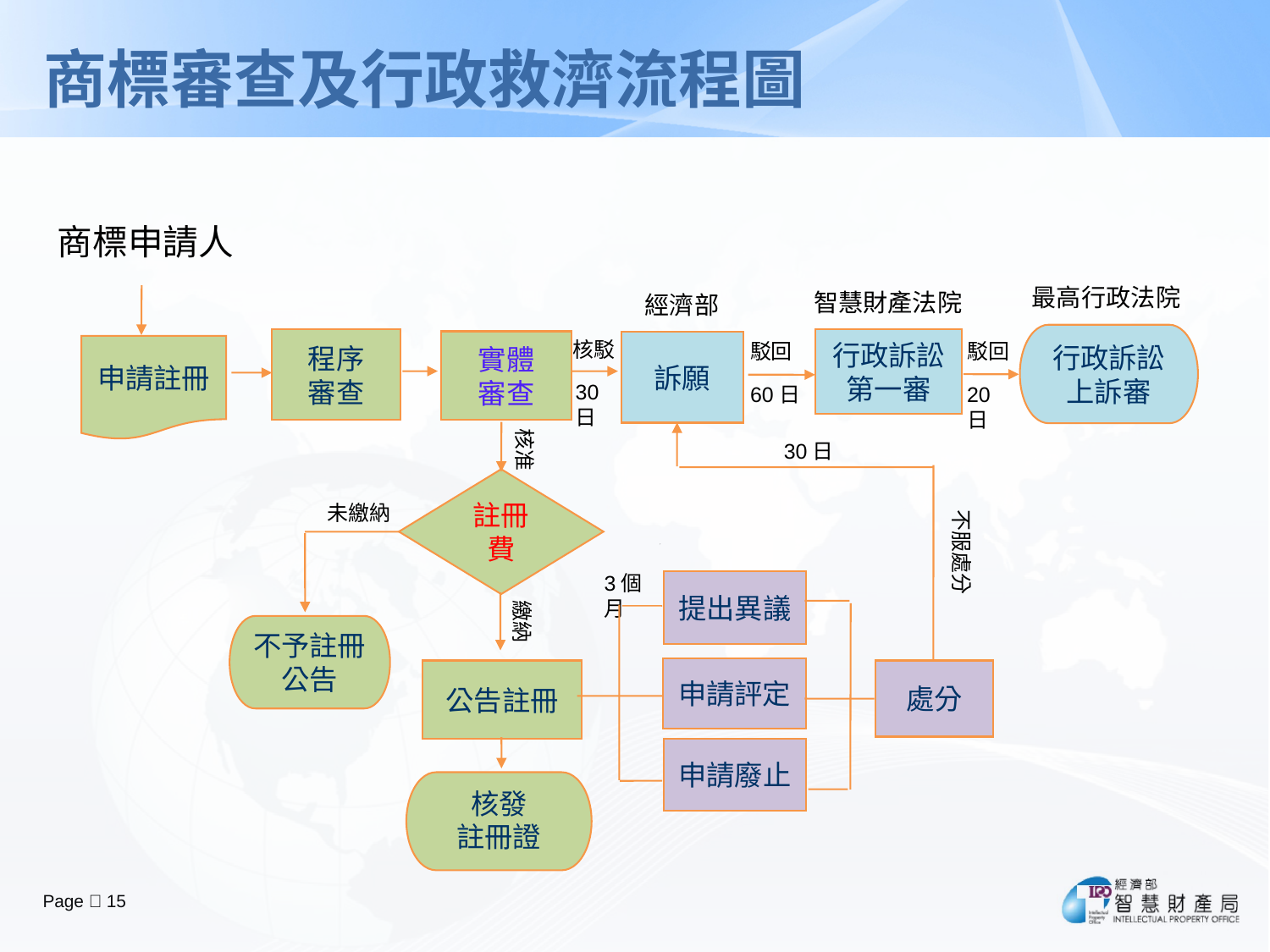

# 商標審查及行政救濟流程圖
商標申請人
最高行政法院
智慧財產法院
經濟部

行政訴訟
上訴審
程序
審查
行政訴訟
第一審
核駁
實體
審查
訴願
駁回
駁回
申請註冊

30日

60日

20日
核准

30日

註冊費
未繳納
不服處分

3個月
提出異議
繳納

不予註冊公告
申請評定
公告註冊
處分

申請廢止
核發
註冊證